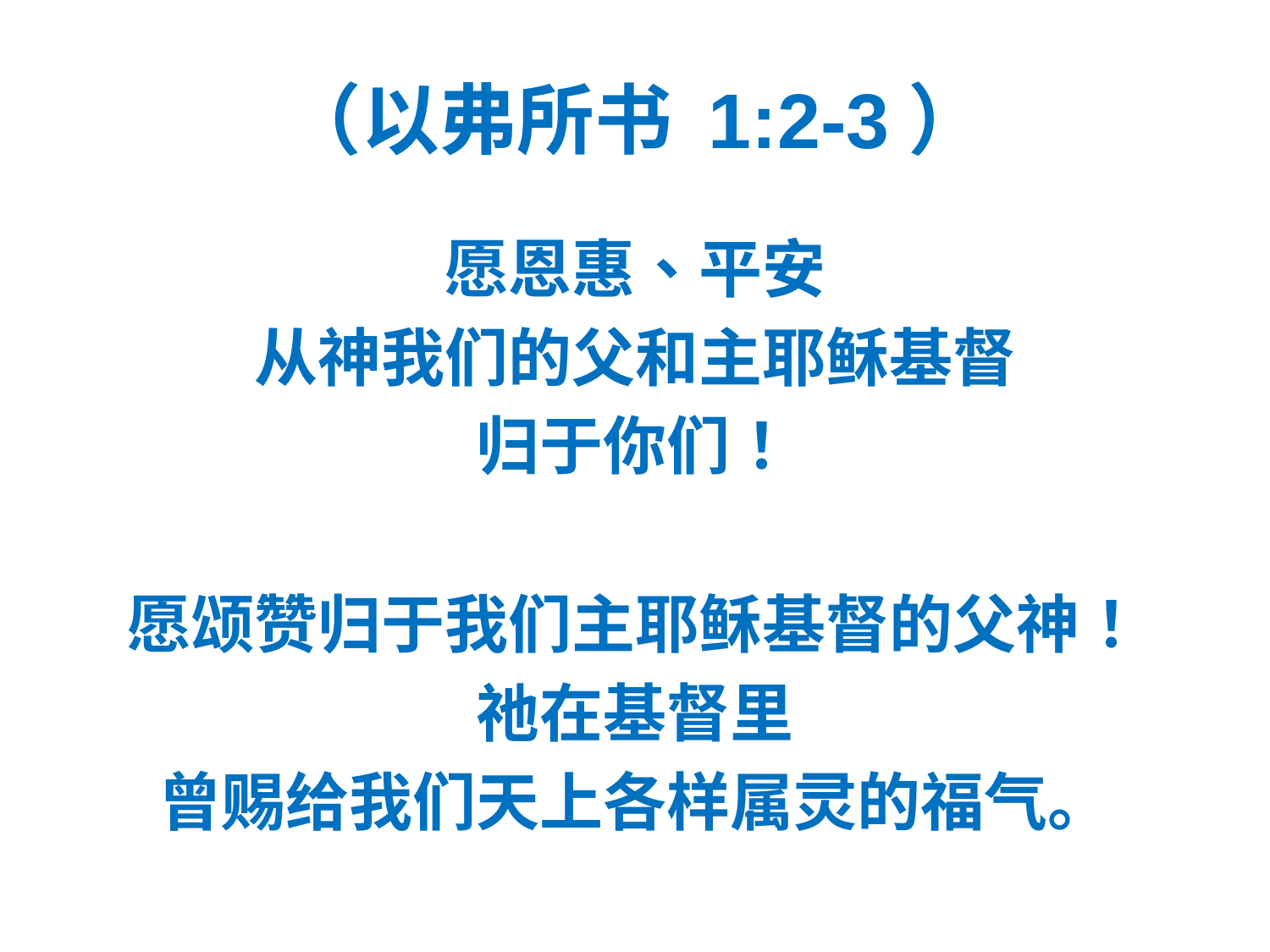

# （以弗所书 1:2-3）
愿恩惠、平安
从神我们的父和主耶稣基督
归于你们！

愿颂赞归于我们主耶稣基督的父神！
祂在基督里
曾赐给我们天上各样属灵的福气。